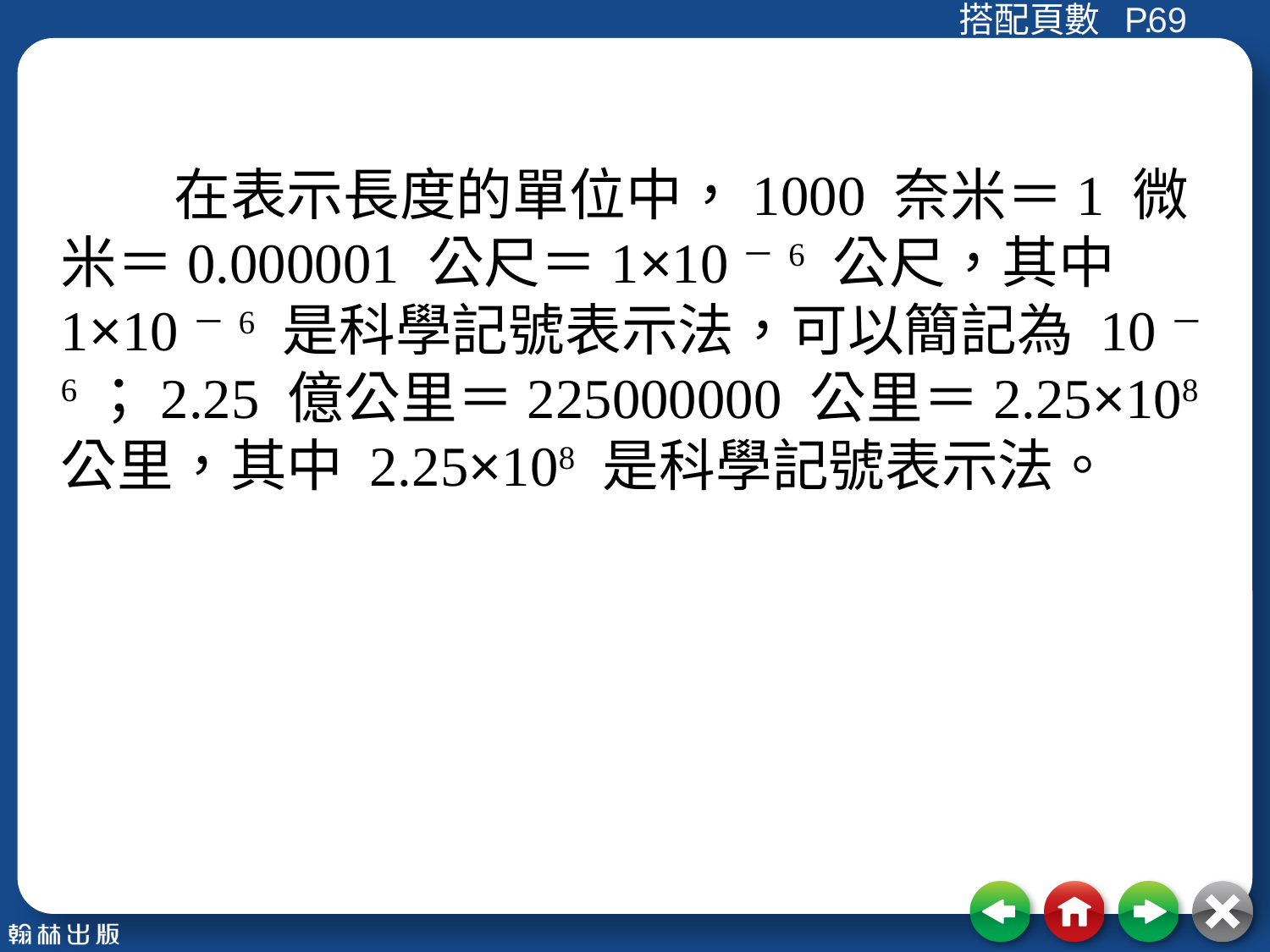

69
　　在表示長度的單位中，1000 奈米＝1 微米＝0.000001 公尺＝1×10－6 公尺，其中 1×10－6 是科學記號表示法，可以簡記為 10－6；2.25 億公里＝225000000 公里＝2.25×108 公里，其中 2.25×108 是科學記號表示法。